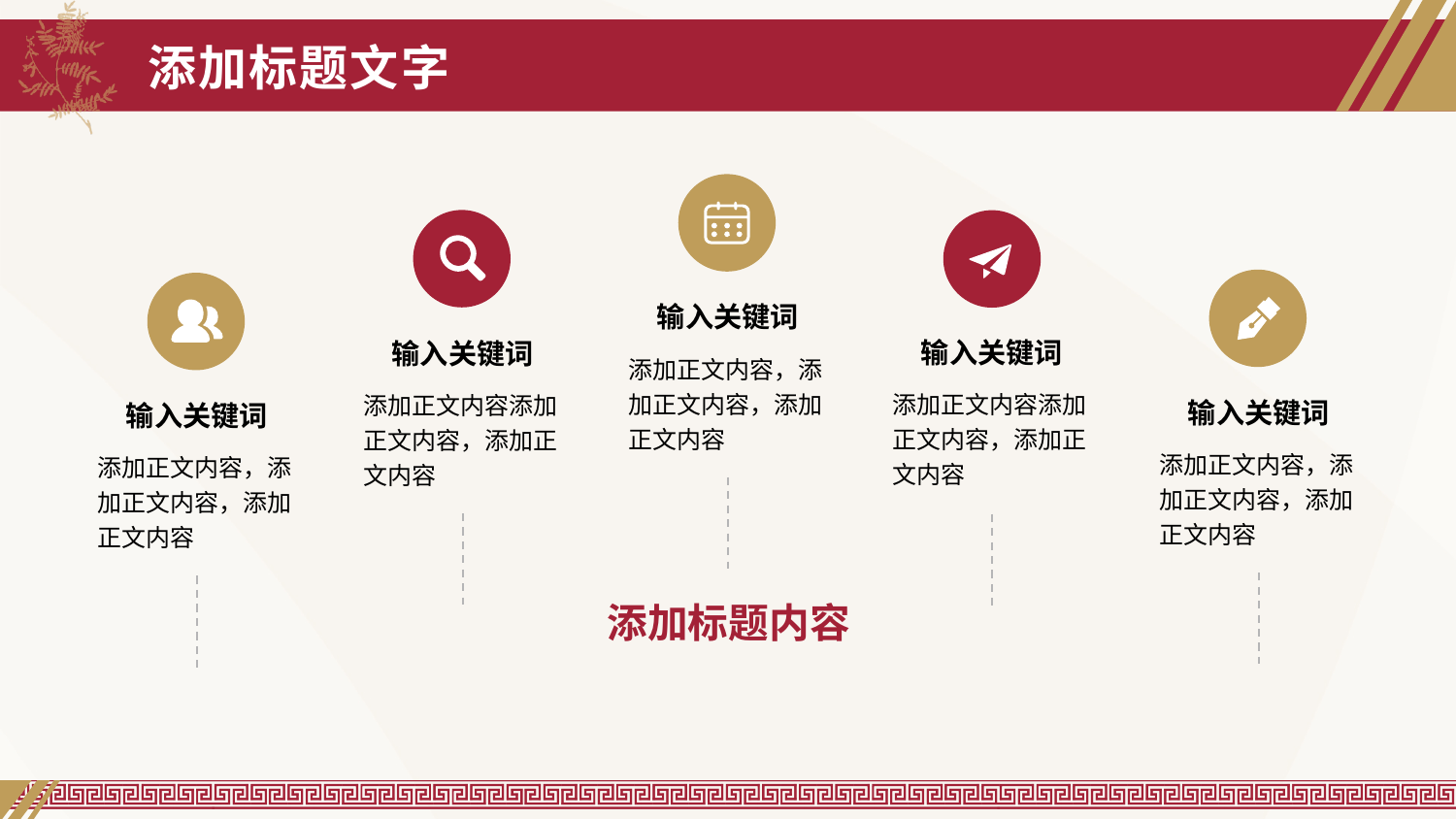

# 添加标题文字

输入关键词
输入关键词
输入关键词
添加正文内容，添加正文内容，添加正文内容
添加正文内容添加正文内容，添加正文内容
添加正文内容添加正文内容，添加正文内容
输入关键词
输入关键词
添加正文内容，添加正文内容，添加正文内容
添加正文内容，添加正文内容，添加正文内容
添加标题内容